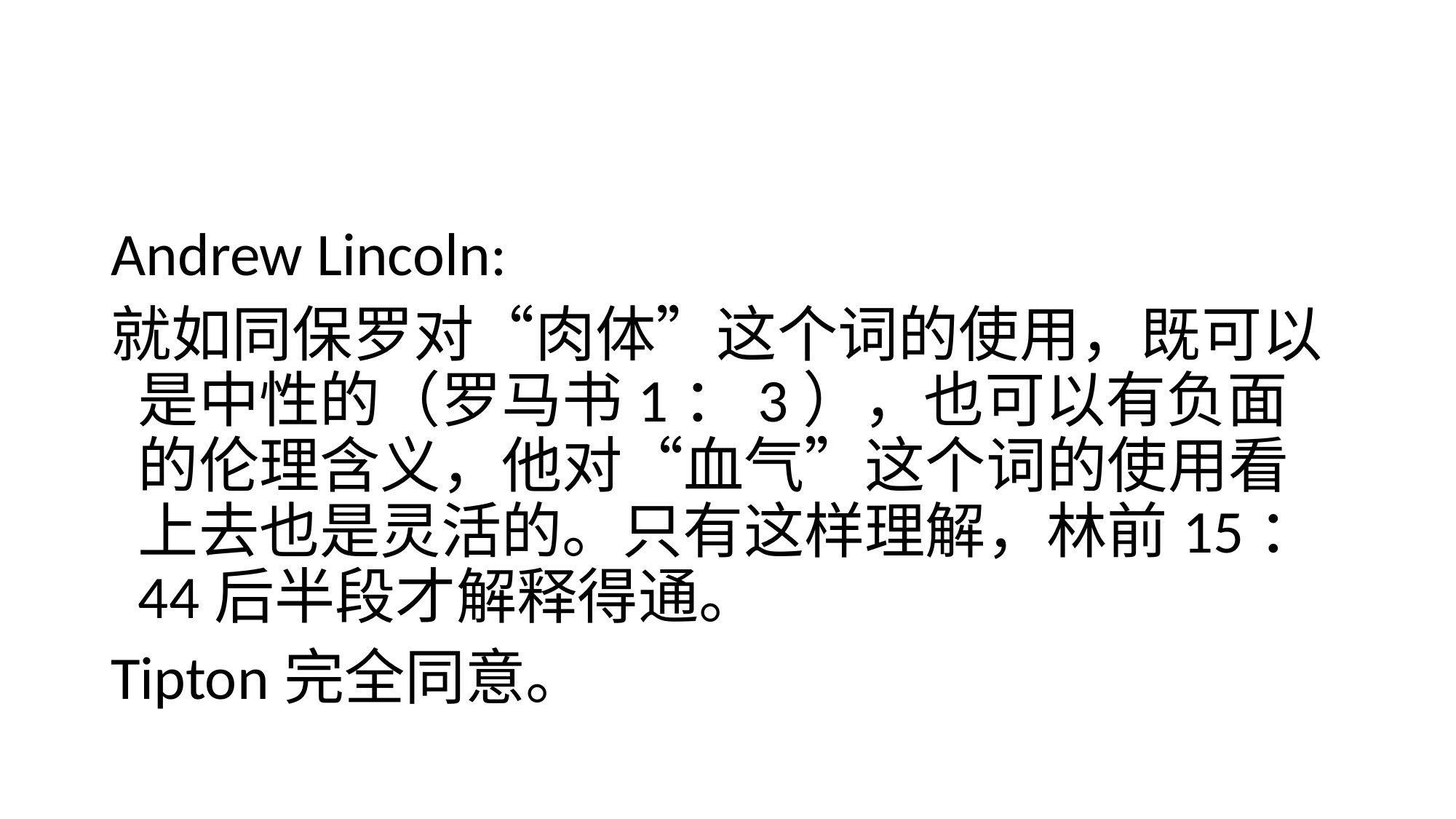

#
Andrew Lincoln:
就如同保罗对“肉体”这个词的使用，既可以是中性的（罗马书1：3），也可以有负面的伦理含义，他对“血气”这个词的使用看上去也是灵活的。只有这样理解，林前15：44后半段才解释得通。
Tipton完全同意。